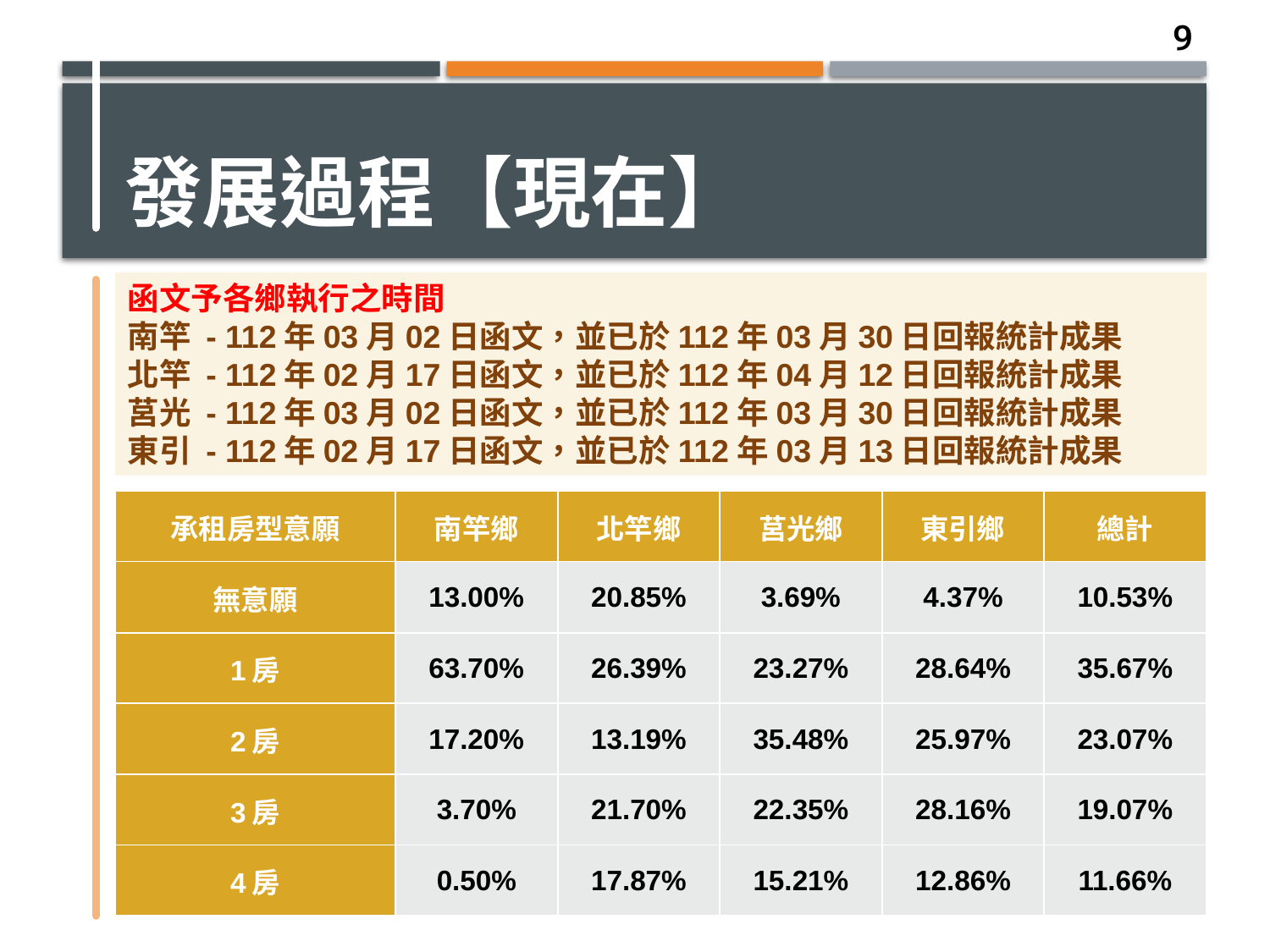

9
發展過程【現在】

函文予各鄉執行之時間
南竿 - 112年03月02日函文，並已於112年03月30日回報統計成果
北竿 - 112年02月17日函文，並已於112年04月12日回報統計成果
莒光 - 112年03月02日函文，並已於112年03月30日回報統計成果
東引 - 112年02月17日函文，並已於112年03月13日回報統計成果
| 承租房型意願 | 南竿鄉 | 北竿鄉 | 莒光鄉 | 東引鄉 | 總計 |
| --- | --- | --- | --- | --- | --- |
| 無意願 | 13.00% | 20.85% | 3.69% | 4.37% | 10.53% |
| 1房 | 63.70% | 26.39% | 23.27% | 28.64% | 35.67% |
| 2房 | 17.20% | 13.19% | 35.48% | 25.97% | 23.07% |
| 3房 | 3.70% | 21.70% | 22.35% | 28.16% | 19.07% |
| 4房 | 0.50% | 17.87% | 15.21% | 12.86% | 11.66% |